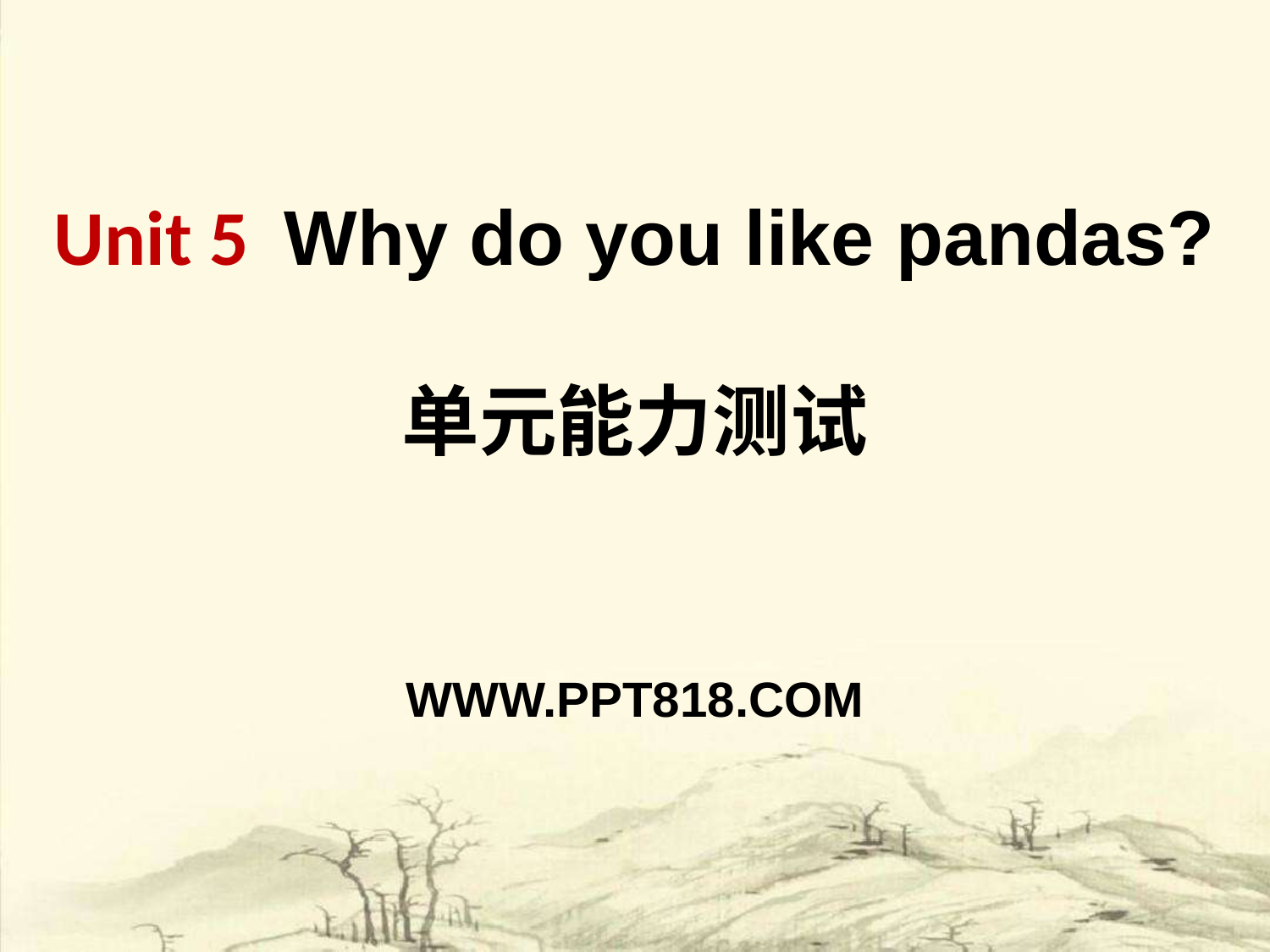

Unit 5  Why do you like pandas?
单元能力测试
WWW.PPT818.COM